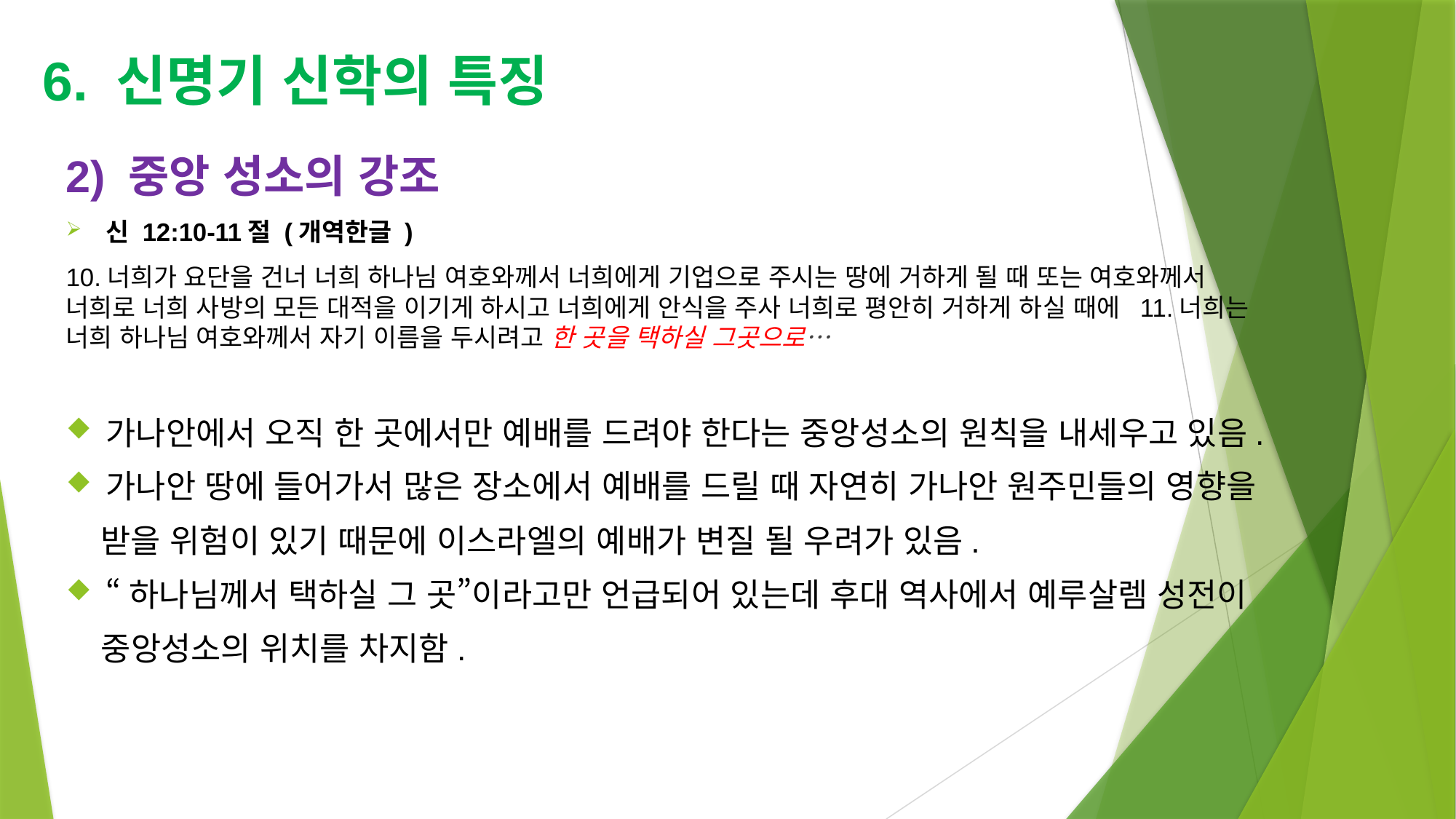

# 6. 신명기 신학의 특징
2) 중앙 성소의 강조
신 12:10-11절 (개역한글 )
10.너희가 요단을 건너 너희 하나님 여호와께서 너희에게 기업으로 주시는 땅에 거하게 될 때 또는 여호와께서 너희로 너희 사방의 모든 대적을 이기게 하시고 너희에게 안식을 주사 너희로 평안히 거하게 하실 때에  11.너희는 너희 하나님 여호와께서 자기 이름을 두시려고 한 곳을 택하실 그곳으로…

가나안에서 오직 한 곳에서만 예배를 드려야 한다는 중앙성소의 원칙을 내세우고 있음.
가나안 땅에 들어가서 많은 장소에서 예배를 드릴 때 자연히 가나안 원주민들의 영향을
   받을 위험이 있기 때문에 이스라엘의 예배가 변질 될 우려가 있음.
“하나님께서 택하실 그 곳”이라고만 언급되어 있는데 후대 역사에서 예루살렘 성전이
   중앙성소의 위치를 차지함.